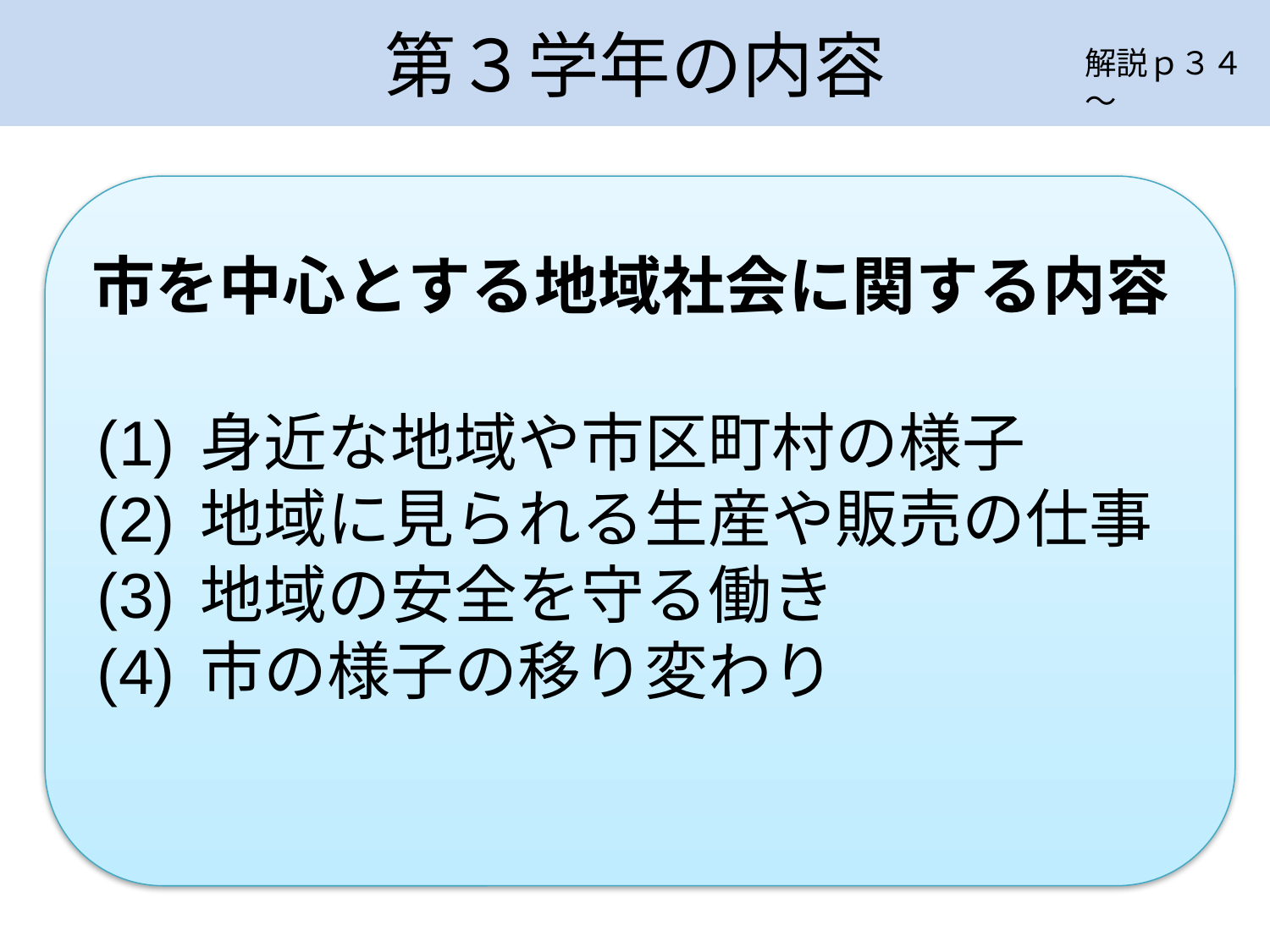

# 第３学年の内容
解説ｐ３４～
市を中心とする地域社会に関する内容

身近な地域や市区町村の様子
地域に見られる生産や販売の仕事
地域の安全を守る働き
市の様子の移り変わり